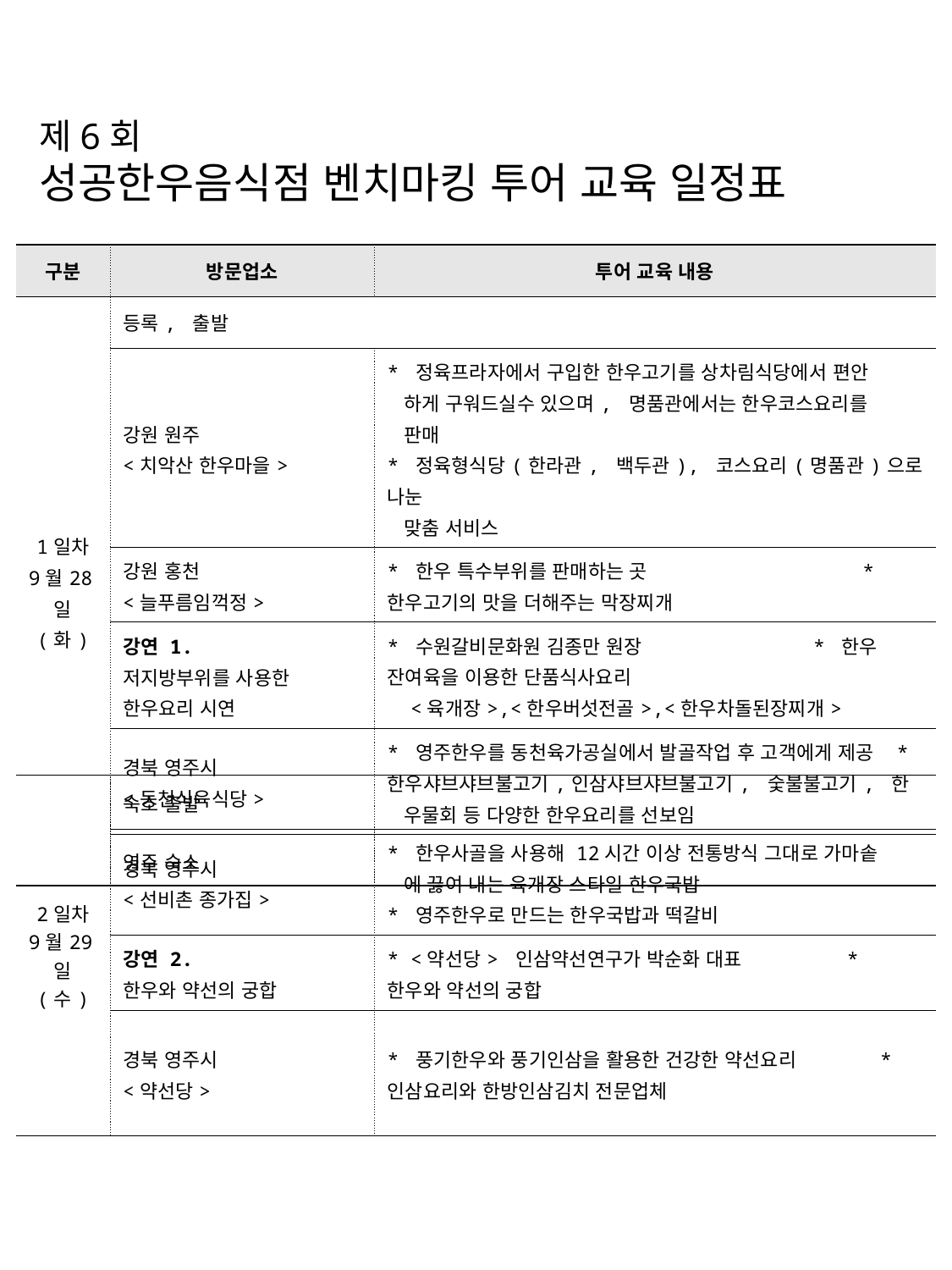

# 제6회 성공한우음식점 벤치마킹 투어 교육 일정표
| 구분 | 방문업소 | 투어 교육 내용 |
| --- | --- | --- |
| 1일차 9월28일 (화) | 등록, 출발 |  |
|  | 강원 원주 <치악산 한우마을> | \* 정육프라자에서 구입한 한우고기를 상차림식당에서 편안 하게 구워드실수 있으며, 명품관에서는 한우코스요리를 판매 \* 정육형식당(한라관, 백두관), 코스요리(명품관)으로 나눈 맞춤 서비스 |
|  | 강원 홍천 <늘푸름임꺽정> | \* 한우 특수부위를 판매하는 곳 \* 한우고기의 맛을 더해주는 막장찌개 |
|  | 강연 1. 저지방부위를 사용한 한우요리 시연 | \* 수원갈비문화원 김종만 원장 \* 한우 잔여육을 이용한 단품식사요리 <육개장>,<한우버섯전골>,<한우차돌된장찌개> |
|  | 경북 영주시 <동천식육식당> | \* 영주한우를 동천육가공실에서 발골작업 후 고객에게 제공 \* 한우샤브샤브불고기,인삼샤브샤브불고기, 숯불불고기, 한 우물회 등 다양한 한우요리를 선보임 |
|  | 영주 숙소 |  |
| 2일차 9월29일 (수) | 숙소 출발 |  |
| --- | --- | --- |
|  | 경북 영주시 <선비촌 종가집> | \* 한우사골을 사용해 12시간 이상 전통방식 그대로 가마솥 에 끓여 내는 육개장 스타일 한우국밥 \* 영주한우로 만드는 한우국밥과 떡갈비 |
|  | 강연 2. 한우와 약선의 궁합 | \* <약선당> 인삼약선연구가 박순화 대표 \* 한우와 약선의 궁합 |
|  | 경북 영주시 <약선당> | \* 풍기한우와 풍기인삼을 활용한 건강한 약선요리 \* 인삼요리와 한방인삼김치 전문업체 |